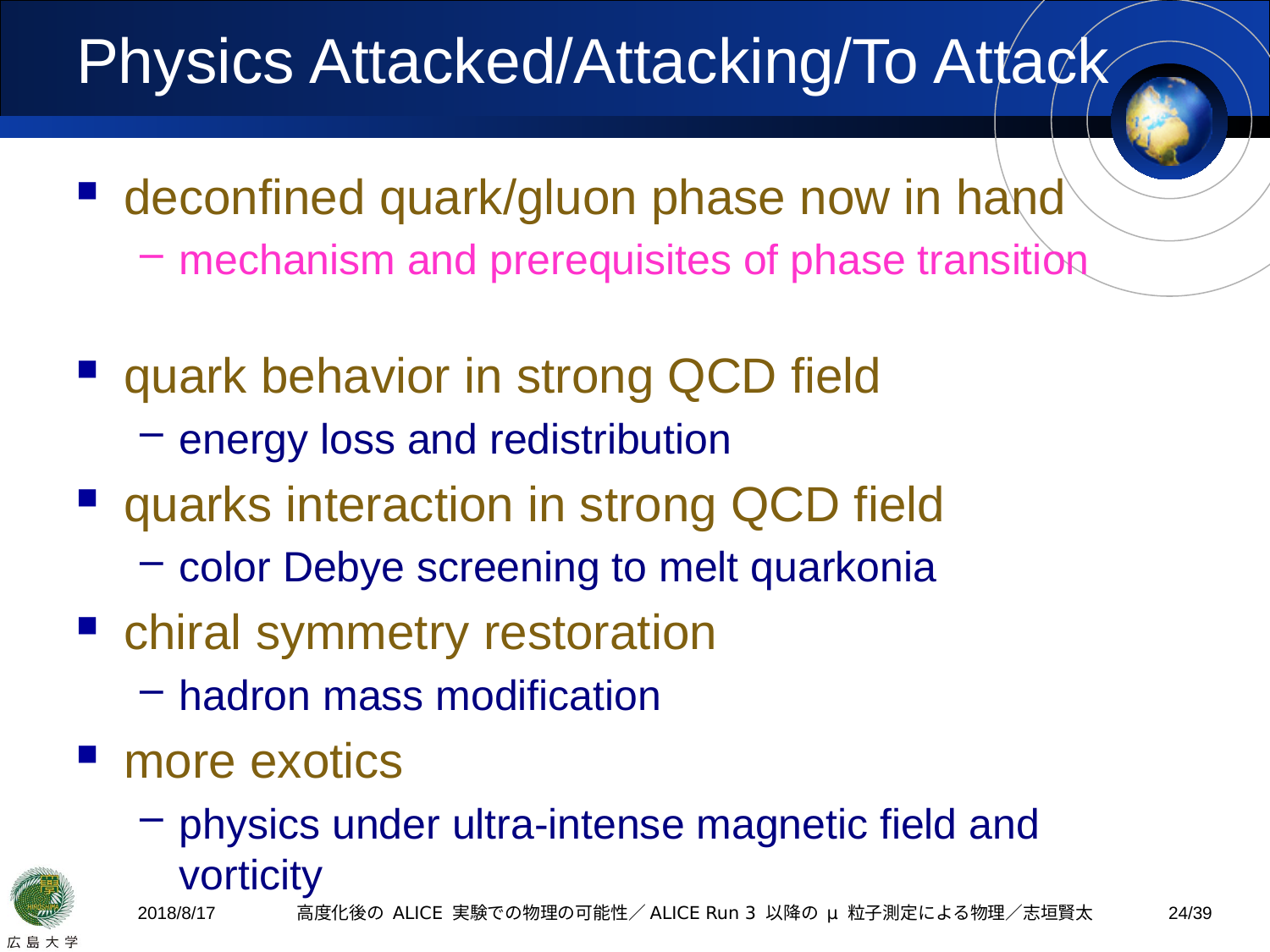

# Physics Attacked/Attacking/To Attack
deconfined quark/gluon phase now in hand
mechanism and prerequisites of phase transition

quark behavior in strong QCD field
energy loss and redistribution
quarks interaction in strong QCD field
color Debye screening to melt quarkonia
chiral symmetry restoration
hadron mass modification
more exotics
physics under ultra-intense magnetic field and vorticity
2018/8/17
高度化後の ALICE 実験での物理の可能性／ALICE Run 3 以降の μ 粒子測定による物理／志垣賢太
24/39